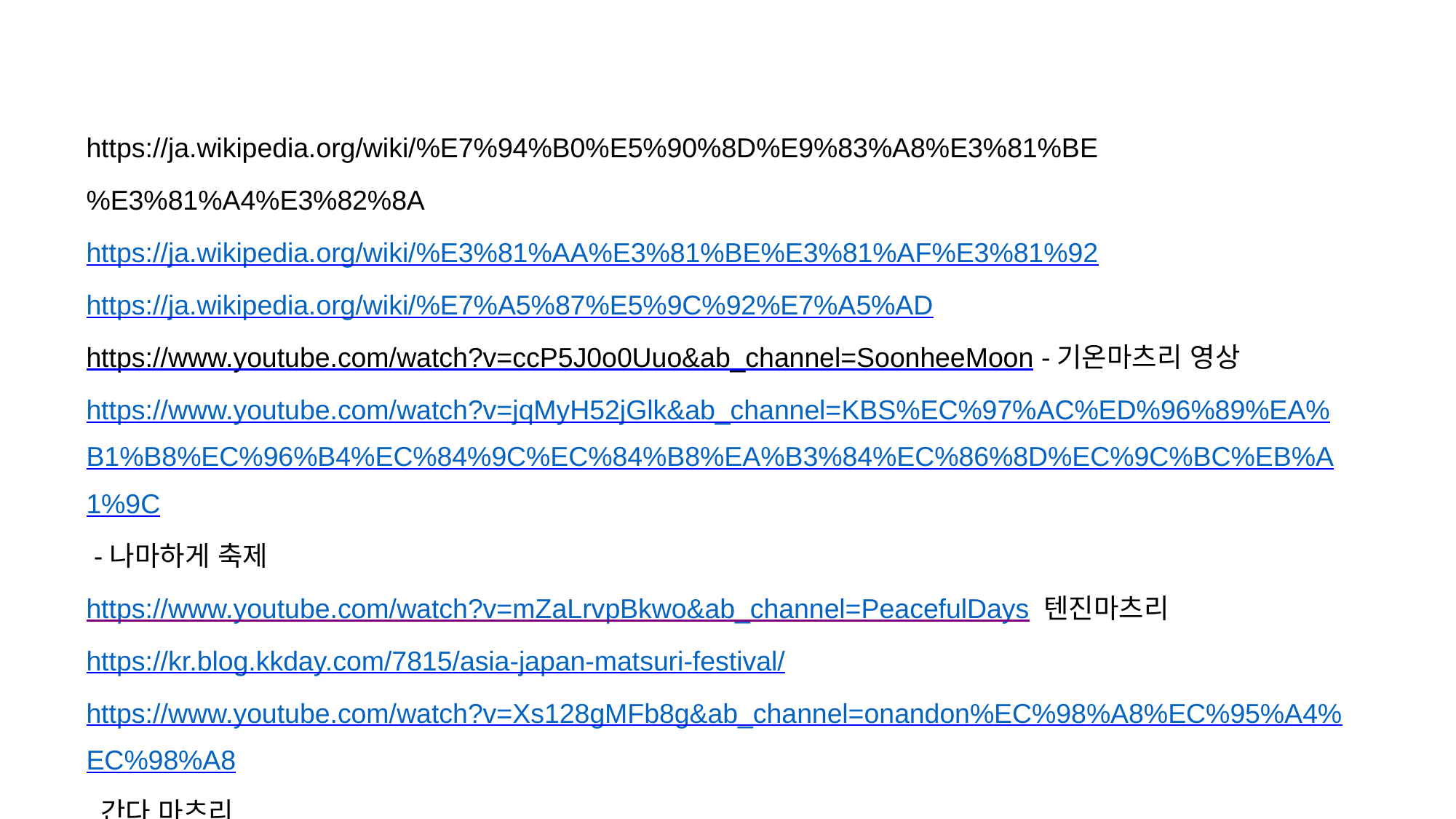

https://ja.wikipedia.org/wiki/%E7%94%B0%E5%90%8D%E9%83%A8%E3%81%BE%E3%81%A4%E3%82%8A
https://ja.wikipedia.org/wiki/%E3%81%AA%E3%81%BE%E3%81%AF%E3%81%92
https://ja.wikipedia.org/wiki/%E7%A5%87%E5%9C%92%E7%A5%AD
https://www.youtube.com/watch?v=ccP5J0o0Uuo&ab_channel=SoonheeMoon -기온마츠리 영상
https://www.youtube.com/watch?v=jqMyH52jGlk&ab_channel=KBS%EC%97%AC%ED%96%89%EA%B1%B8%EC%96%B4%EC%84%9C%EC%84%B8%EA%B3%84%EC%86%8D%EC%9C%BC%EB%A1%9C -나마하게 축제
https://www.youtube.com/watch?v=mZaLrvpBkwo&ab_channel=PeacefulDays 텐진마츠리
https://kr.blog.kkday.com/7815/asia-japan-matsuri-festival/
https://www.youtube.com/watch?v=Xs128gMFb8g&ab_channel=onandon%EC%98%A8%EC%95%A4%EC%98%A8 간다 마츠리